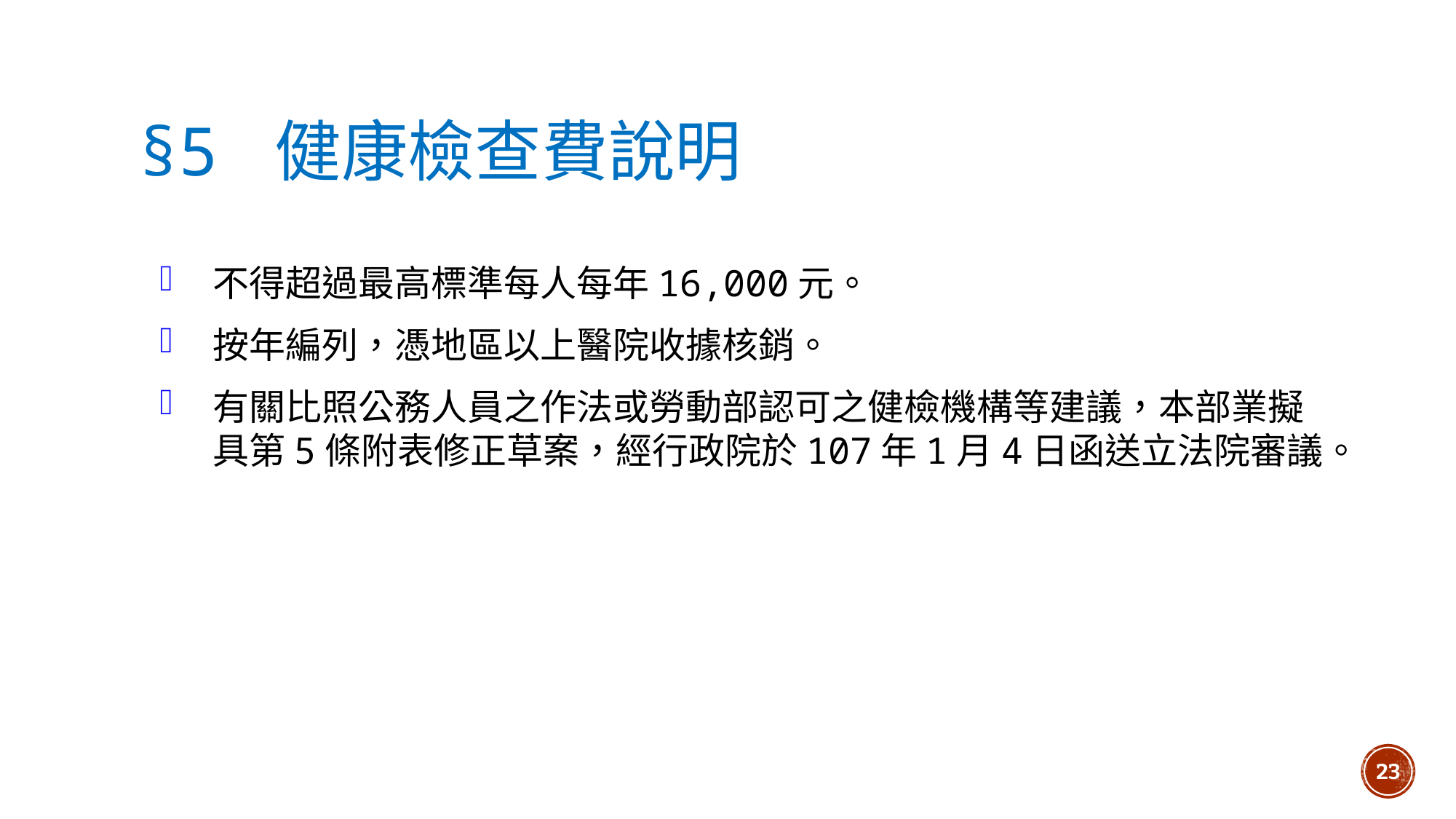

# §5 健康檢查費說明
不得超過最高標準每人每年16,000元。
按年編列，憑地區以上醫院收據核銷。
有關比照公務人員之作法或勞動部認可之健檢機構等建議，本部業擬具第5條附表修正草案，經行政院於107年1月4日函送立法院審議。
23